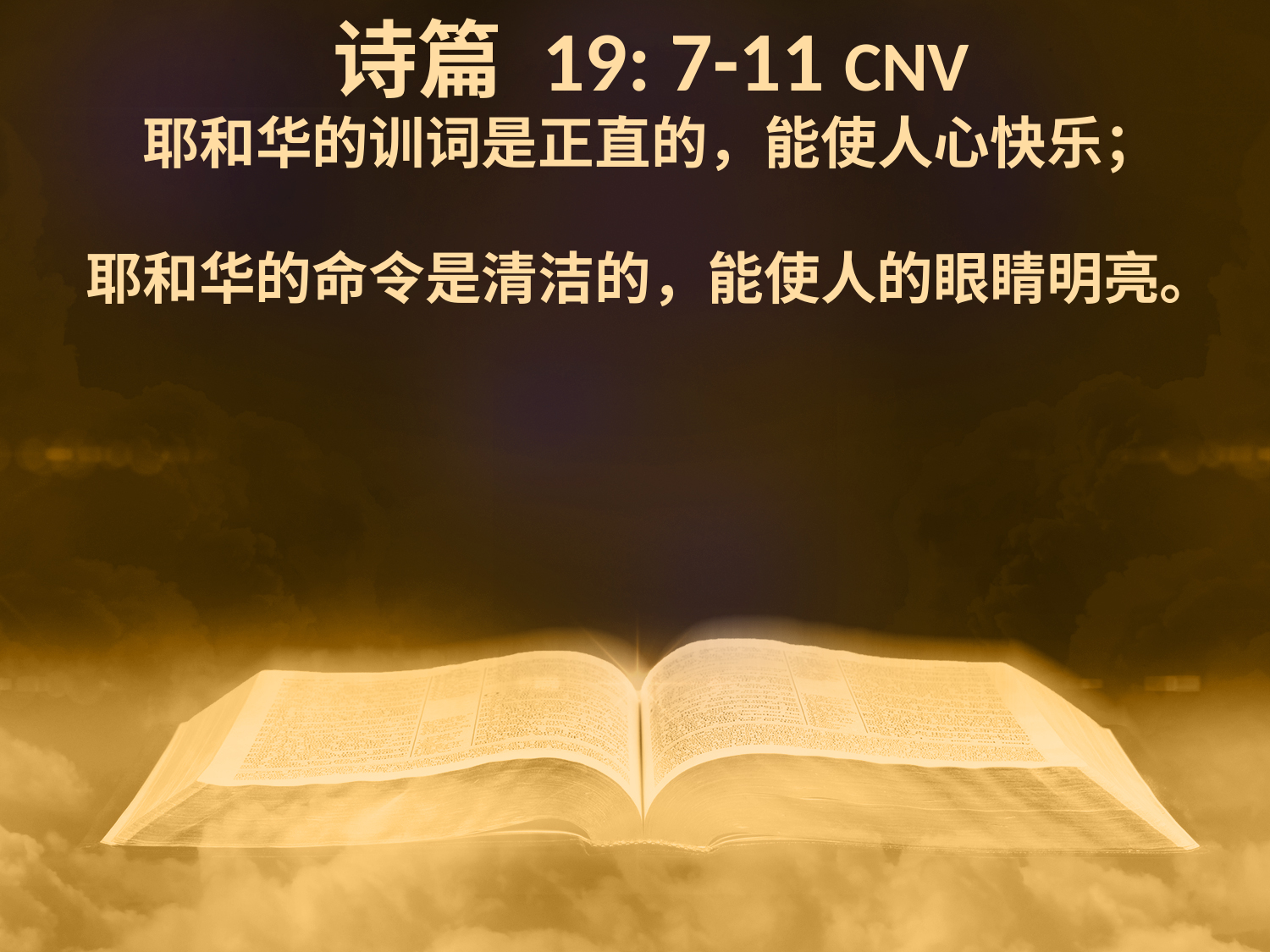

诗篇 19: 7-11 CNV
耶和华的训词是正直的，能使人心快乐；

耶和华的命令是清洁的，能使人的眼睛明亮。